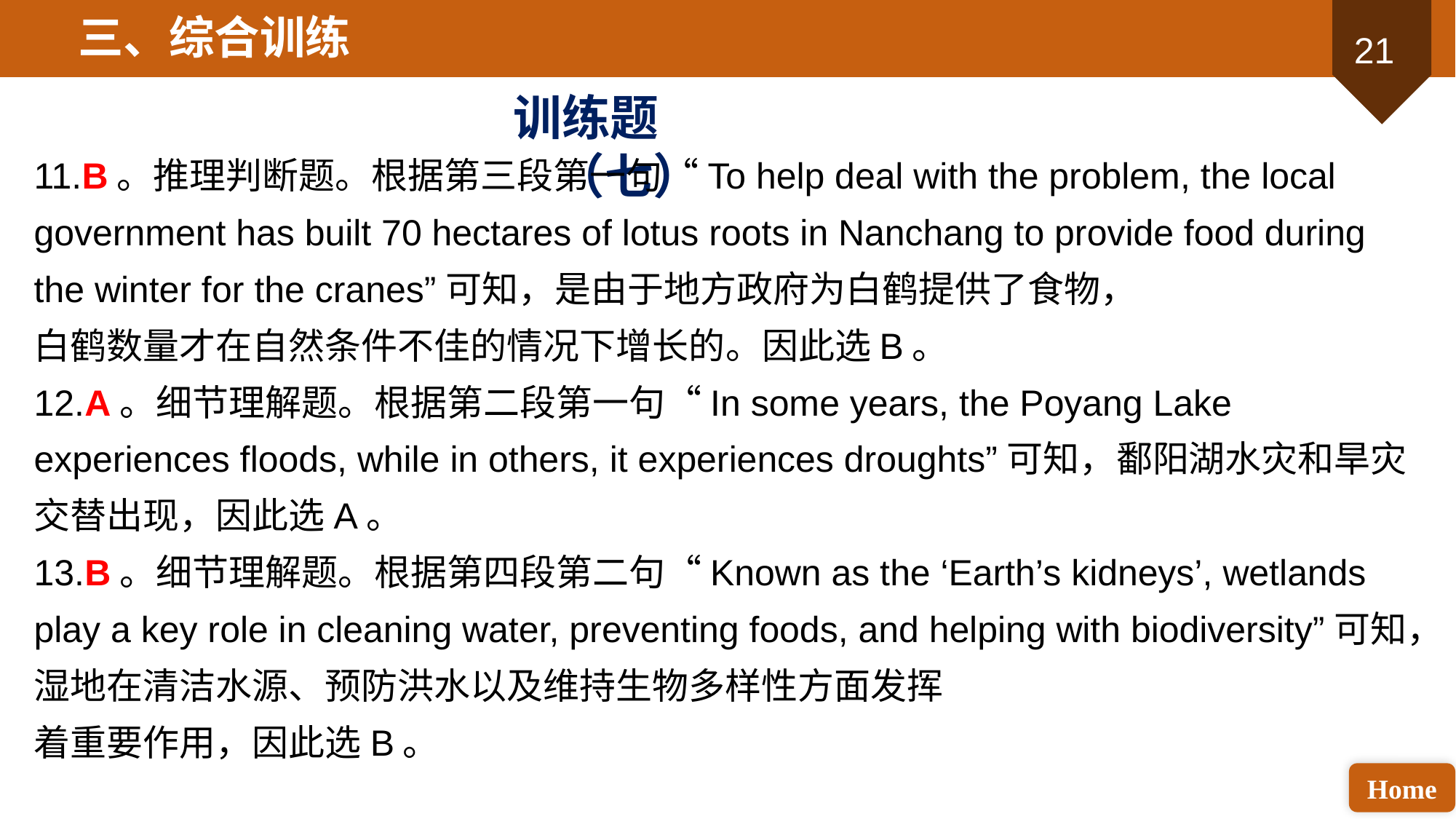

三、综合训练
训练题（七）
11.B。推理判断题。根据第三段第一句“To help deal with the problem, the local government has built 70 hectares of lotus roots in Nanchang to provide food during the winter for the cranes”可知，是由于地方政府为白鹤提供了食物，
白鹤数量才在自然条件不佳的情况下增长的。因此选B。
12.A。细节理解题。根据第二段第一句“In some years, the Poyang Lake experiences floods, while in others, it experiences droughts”可知，鄱阳湖水灾和旱灾交替出现，因此选A。
13.B。细节理解题。根据第四段第二句“Known as the ‘Earth’s kidneys’, wetlands play a key role in cleaning water, preventing foods, and helping with biodiversity”可知，湿地在清洁水源、预防洪水以及维持生物多样性方面发挥
着重要作用，因此选B。